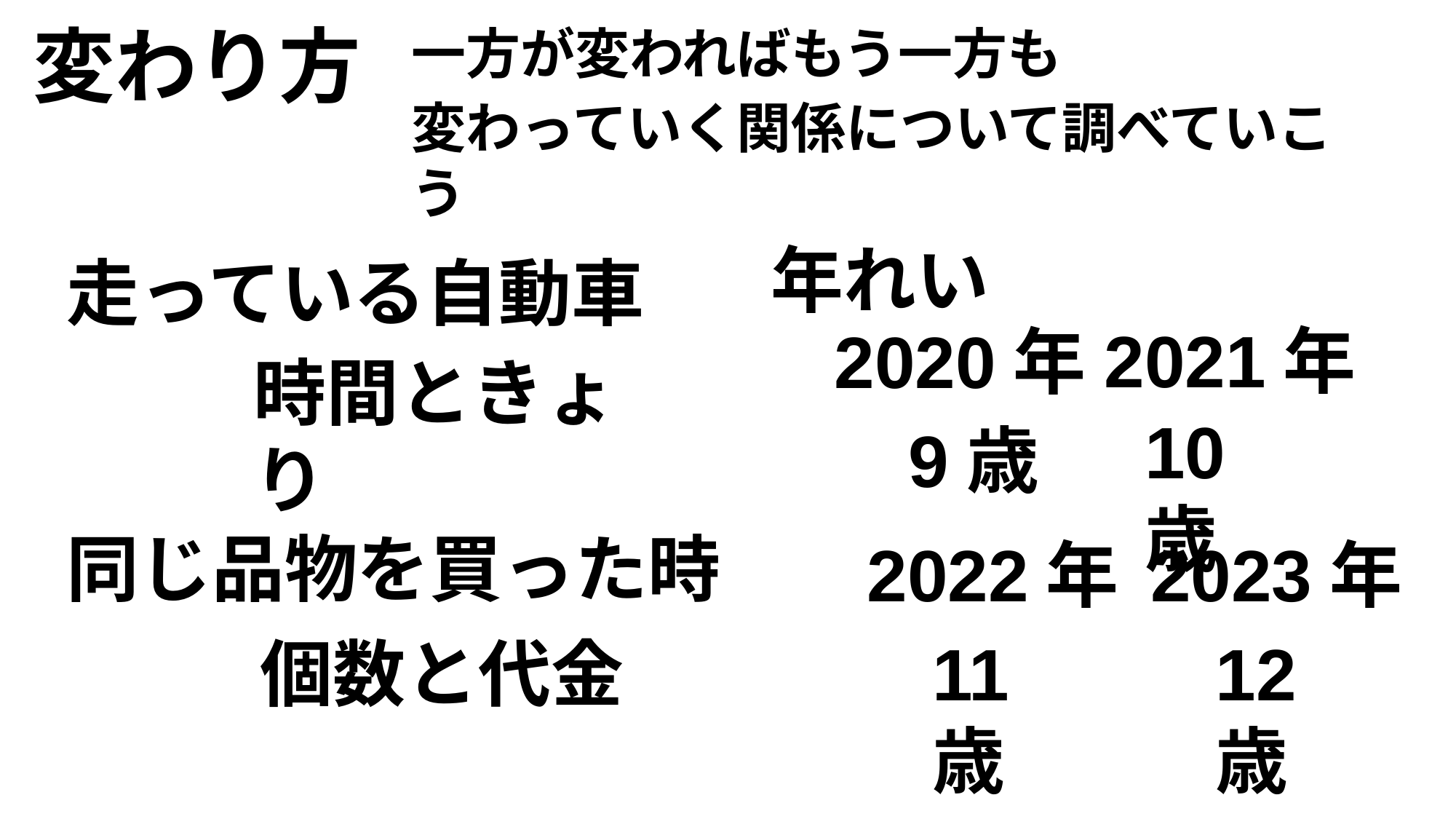

変わり方
一方が変わればもう一方も
変わっていく関係について調べていこう
年れい
走っている自動車
2021年
2020年
時間ときょり
10歳
9歳
同じ品物を買った時
2022年
2023年
個数と代金
11歳
12歳